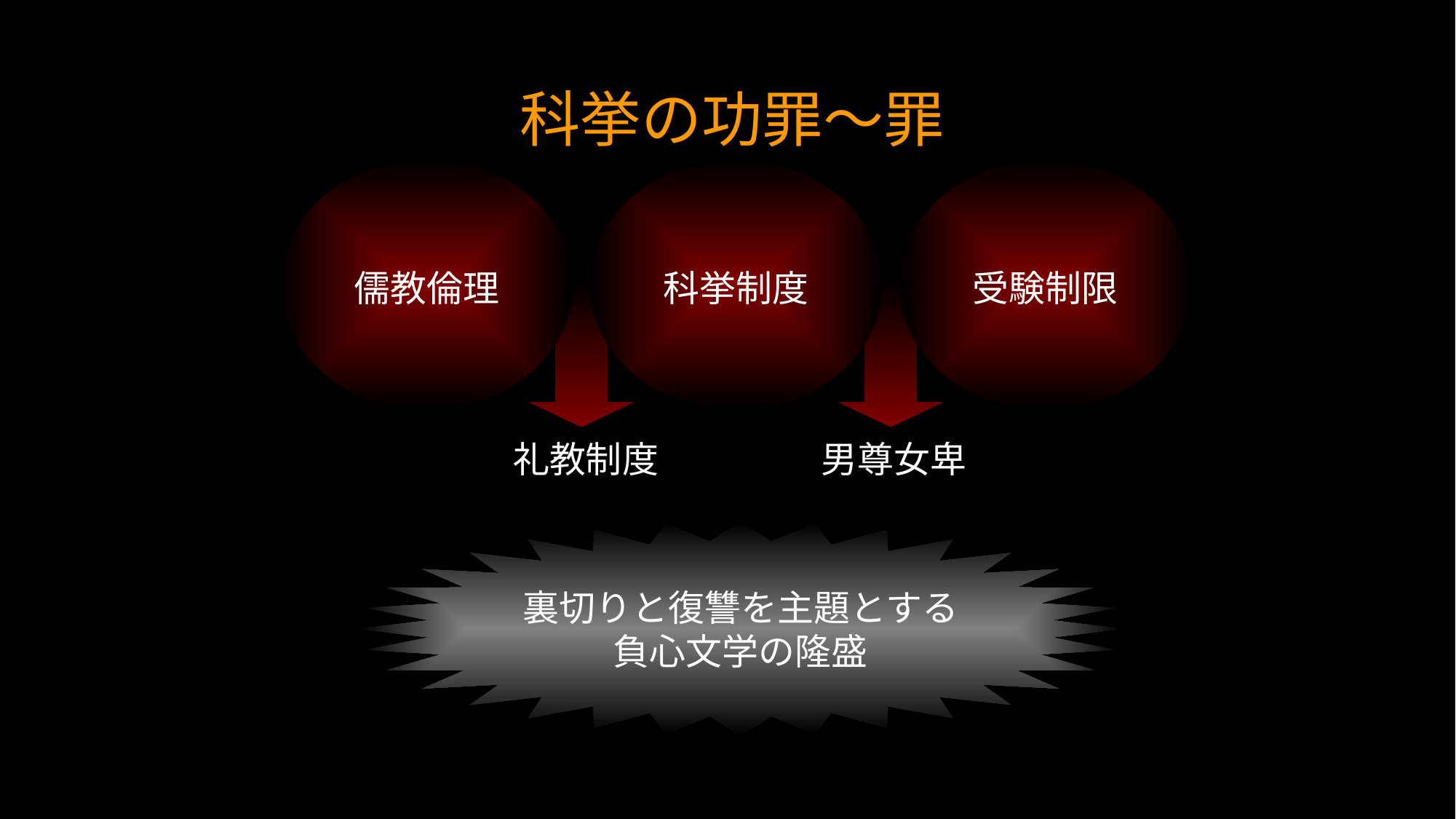

# 科挙の功罪～罪
儒教倫理

礼教制度
科挙制度
受験制限

男尊女卑
裏切りと復讐を主題とする
負心文学の隆盛